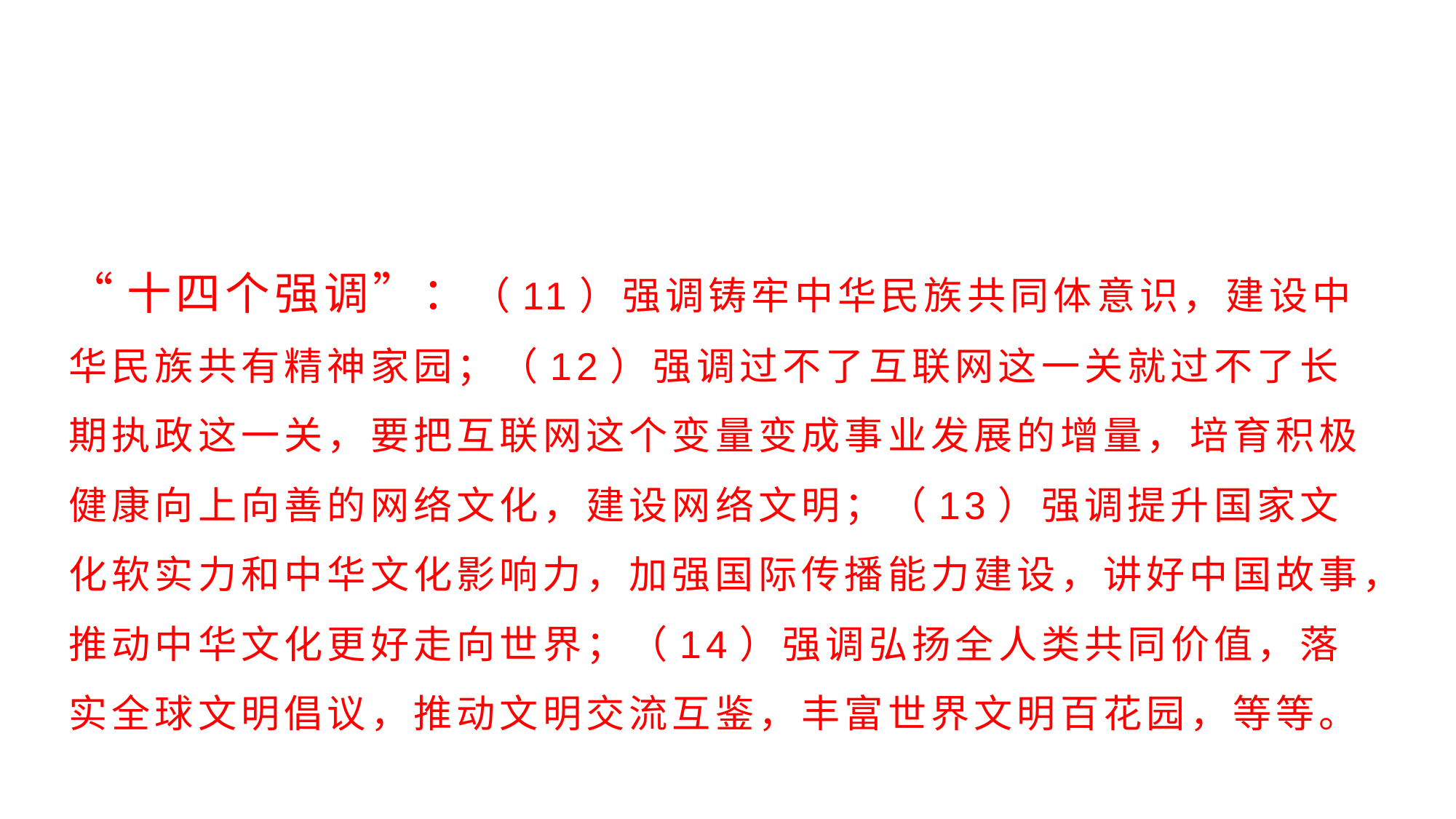

# “十四个强调”：（11）强调铸牢中华民族共同体意识，建设中华民族共有精神家园；（12）强调过不了互联网这一关就过不了长期执政这一关，要把互联网这个变量变成事业发展的增量，培育积极健康向上向善的网络文化，建设网络文明；（13）强调提升国家文化软实力和中华文化影响力，加强国际传播能力建设，讲好中国故事，推动中华文化更好走向世界；（14）强调弘扬全人类共同价值，落实全球文明倡议，推动文明交流互鉴，丰富世界文明百花园，等等。